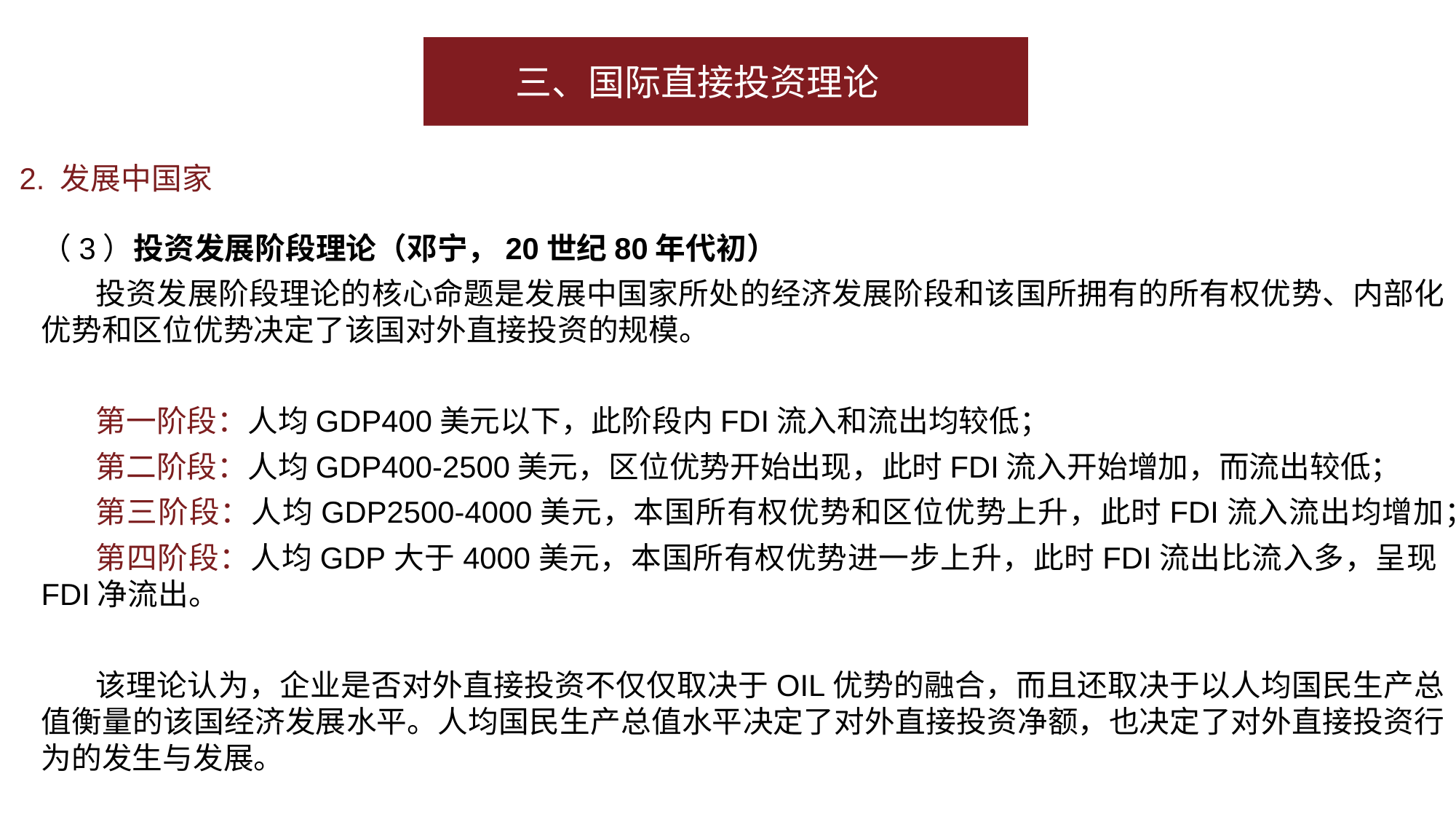

三、国际直接投资理论
2. 发展中国家
（3）投资发展阶段理论（邓宁，20世纪80年代初）
投资发展阶段理论的核心命题是发展中国家所处的经济发展阶段和该国所拥有的所有权优势、内部化优势和区位优势决定了该国对外直接投资的规模。

第一阶段：人均GDP400美元以下，此阶段内FDI流入和流出均较低；
第二阶段：人均GDP400-2500美元，区位优势开始出现，此时FDI流入开始增加，而流出较低；
第三阶段：人均GDP2500-4000美元，本国所有权优势和区位优势上升，此时FDI流入流出均增加；
第四阶段：人均GDP大于4000美元，本国所有权优势进一步上升，此时FDI流出比流入多，呈现FDI净流出。

该理论认为，企业是否对外直接投资不仅仅取决于OIL优势的融合，而且还取决于以人均国民生产总值衡量的该国经济发展水平。人均国民生产总值水平决定了对外直接投资净额，也决定了对外直接投资行为的发生与发展。